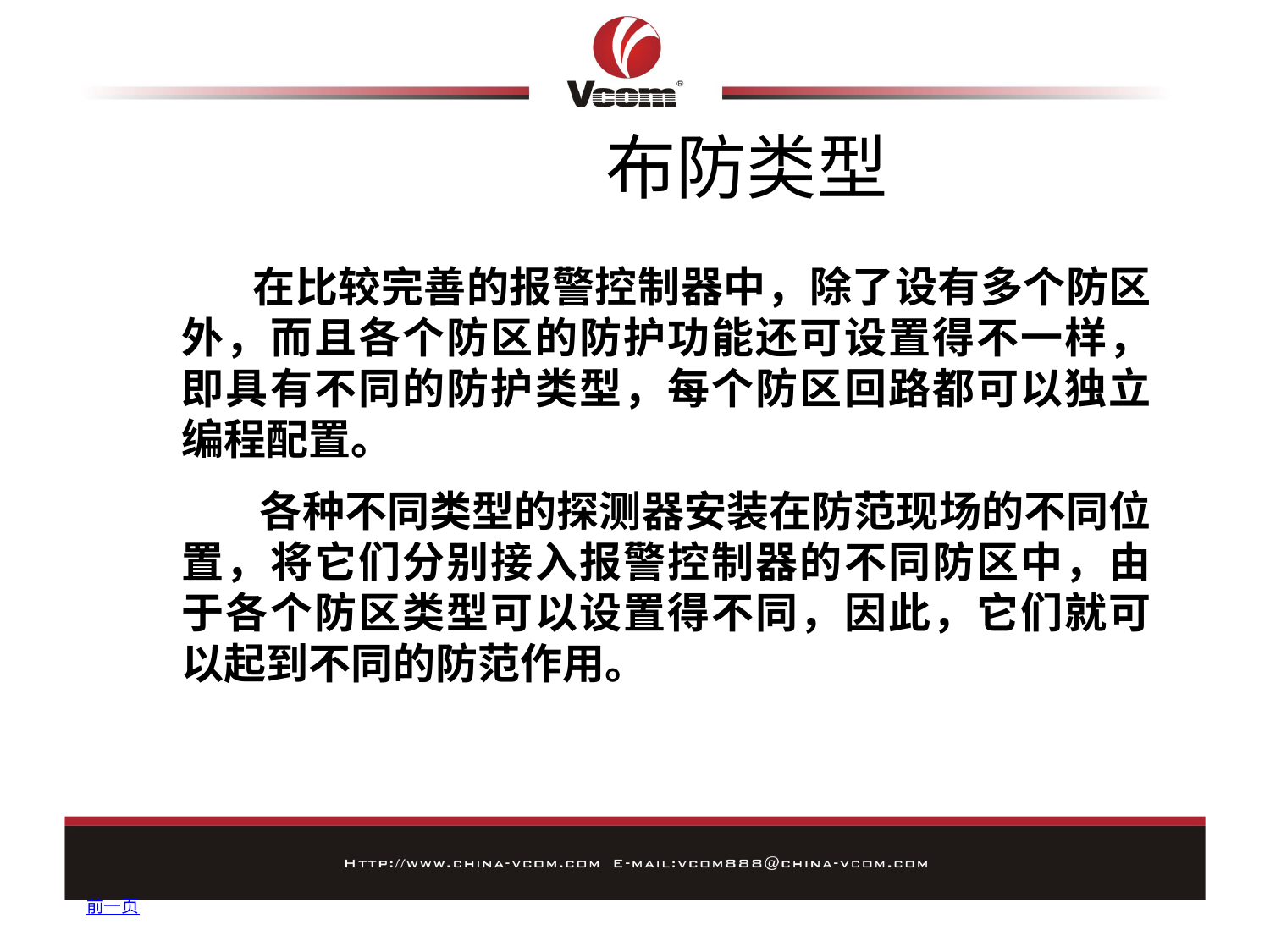

布防类型
      在比较完善的报警控制器中，除了设有多个防区外，而且各个防区的防护功能还可设置得不一样，即具有不同的防护类型，每个防区回路都可以独立编程配置。
       各种不同类型的探测器安装在防范现场的不同位置，将它们分别接入报警控制器的不同防区中，由于各个防区类型可以设置得不同，因此，它们就可以起到不同的防范作用。

前一页